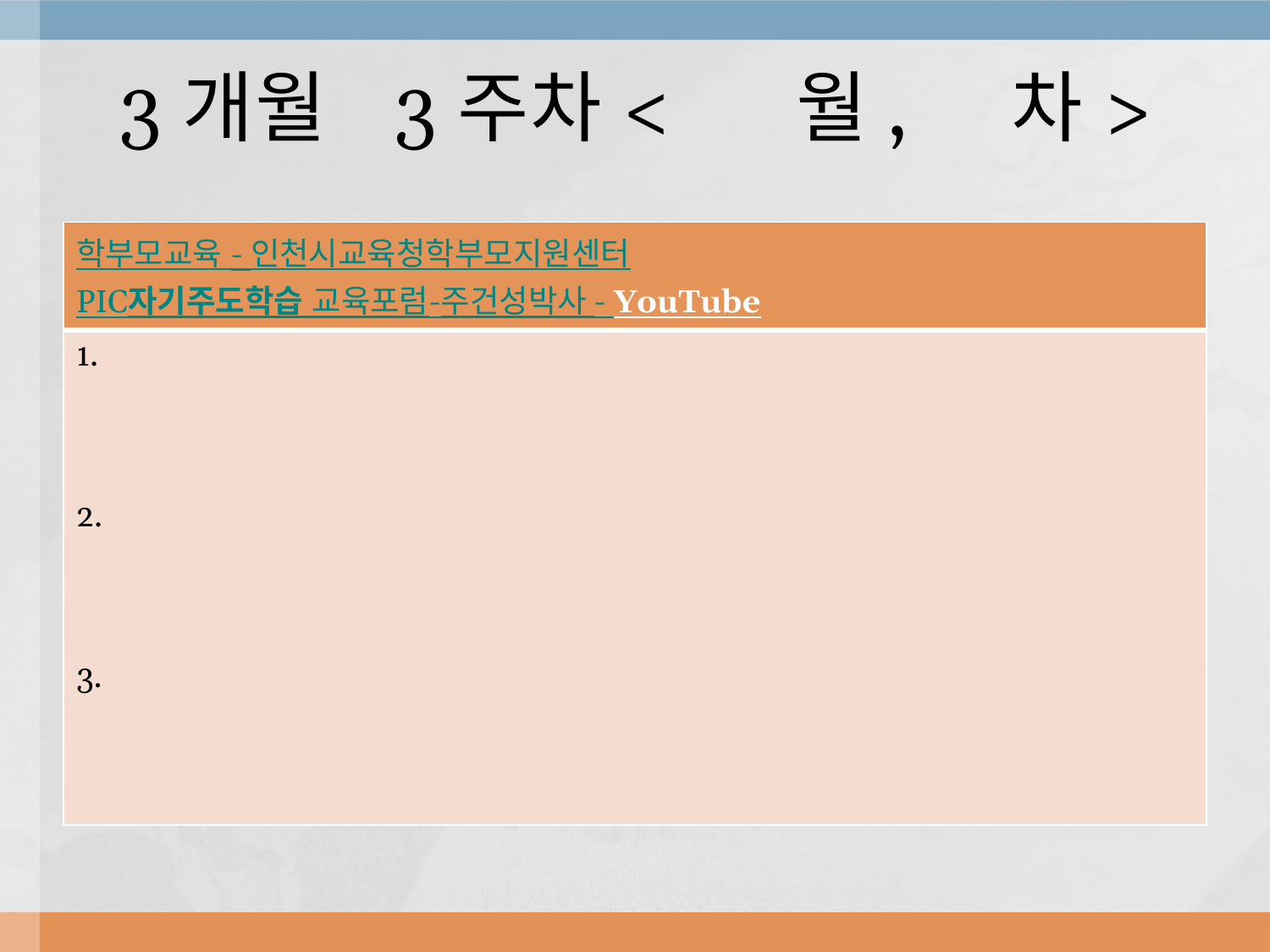

# 3개월  3주차<     월,    차>
| 학부모교육 - 인천시교육청학부모지원센터 PIC자기주도학습 교육포럼-주건성박사 - YouTube |
| --- |
| 1. 2. 3. |